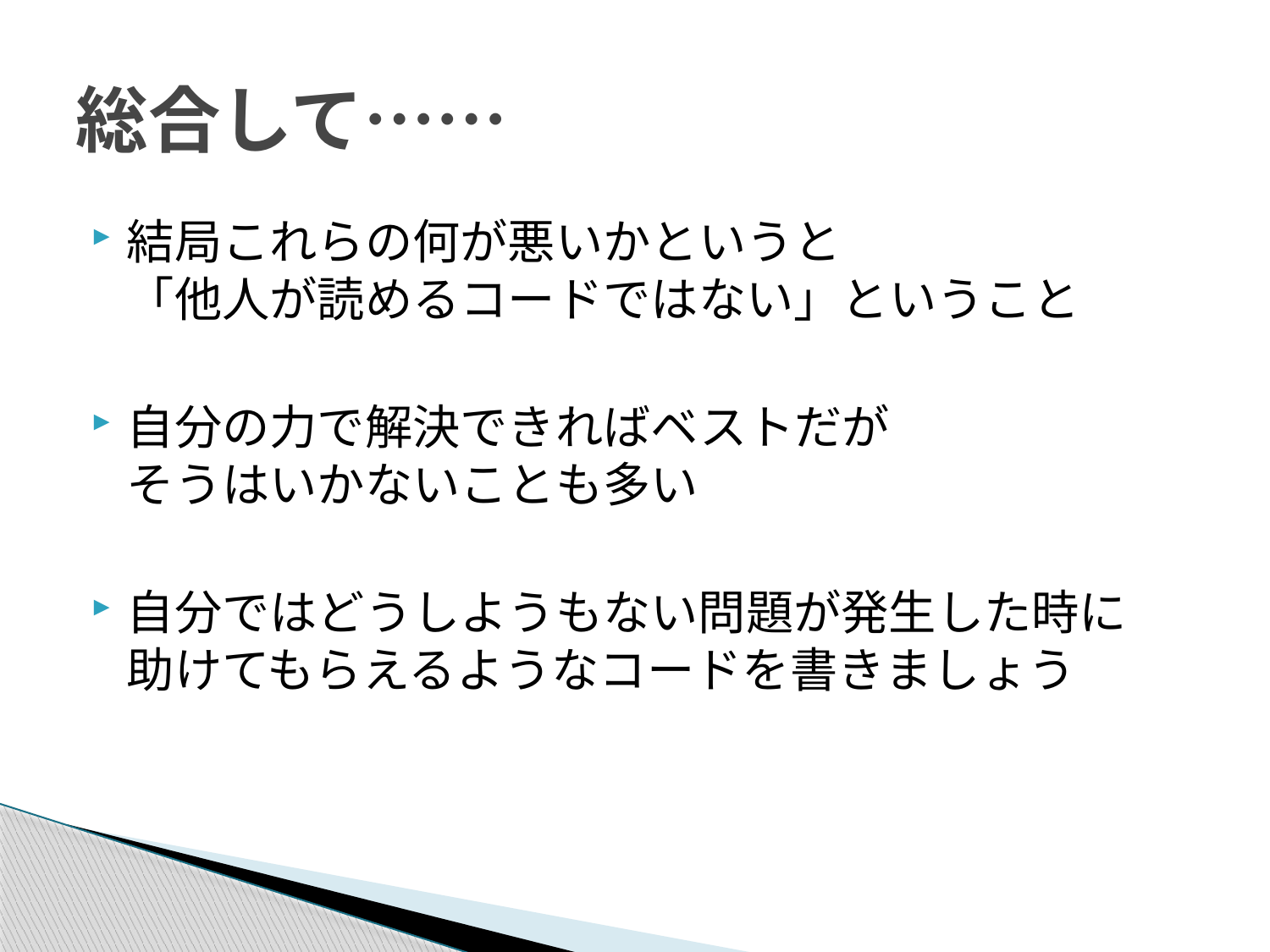

# 総合して……
結局これらの何が悪いかというと
「他人が読めるコードではない」ということ

自分の力で解決できればベストだが
そうはいかないことも多い

自分ではどうしようもない問題が発生した時に
助けてもらえるようなコードを書きましょう